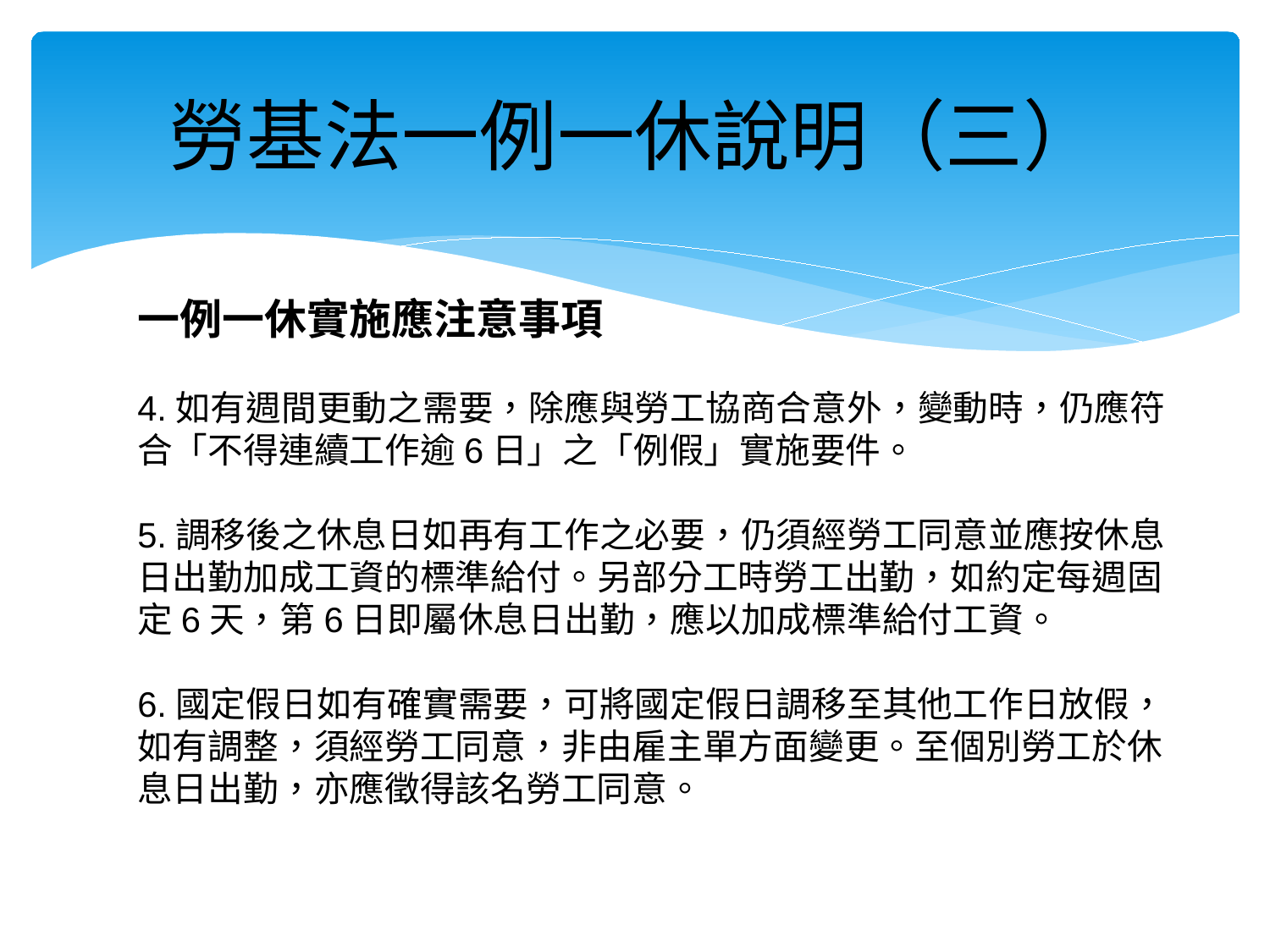

# 勞基法一例一休說明（三）
一例一休實施應注意事項

4.如有週間更動之需要，除應與勞工協商合意外，變動時，仍應符合「不得連續工作逾6日」之「例假」實施要件。

5.調移後之休息日如再有工作之必要，仍須經勞工同意並應按休息日出勤加成工資的標準給付。另部分工時勞工出勤，如約定每週固定6天，第6日即屬休息日出勤，應以加成標準給付工資。

6.國定假日如有確實需要，可將國定假日調移至其他工作日放假，如有調整，須經勞工同意，非由雇主單方面變更。至個別勞工於休息日出勤，亦應徵得該名勞工同意。